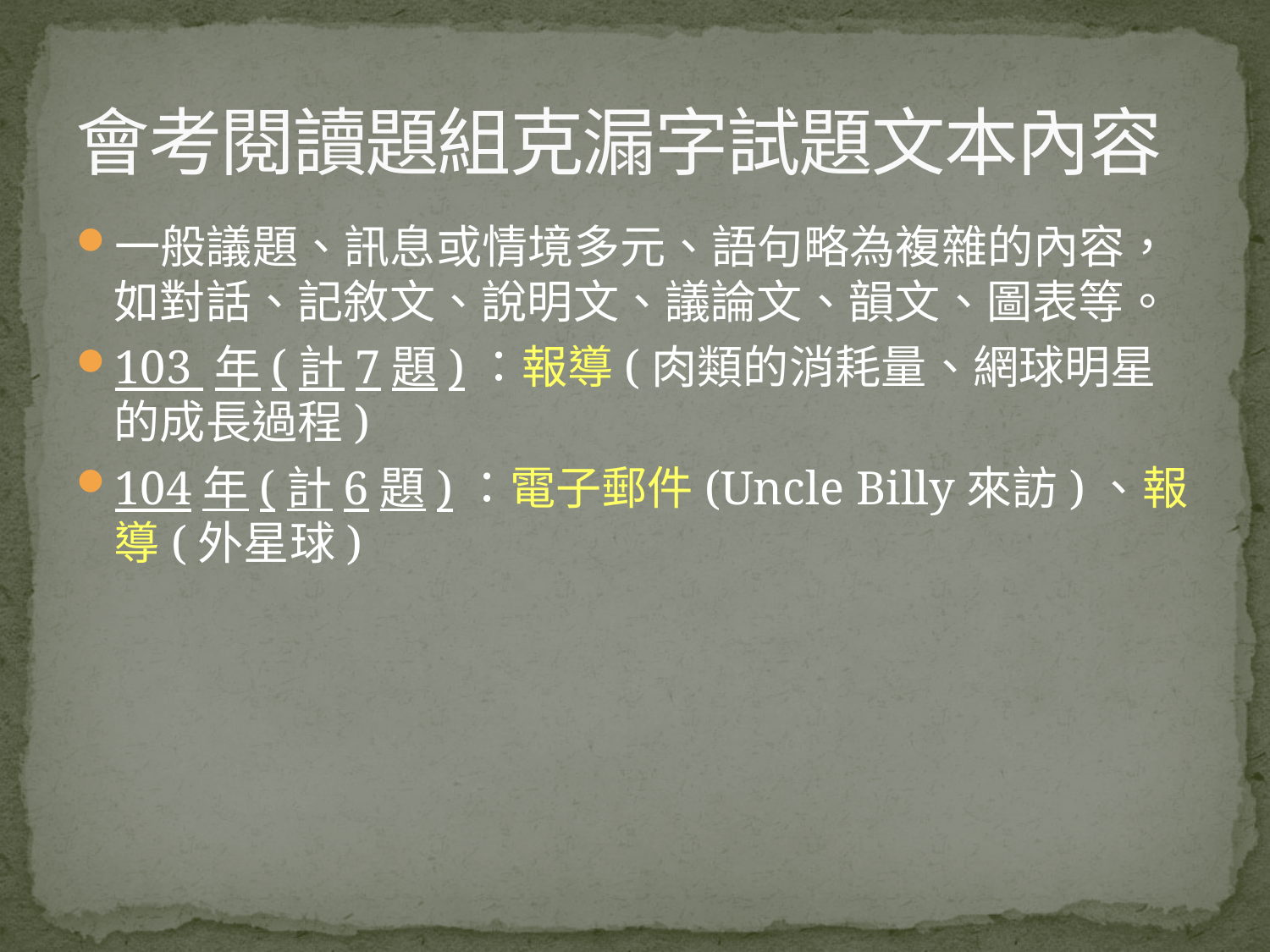

# 會考閱讀題組克漏字試題文本內容
一般議題、訊息或情境多元、語句略為複雜的內容，如對話、記敘文、說明文、議論文、韻文、圖表等。
103 年(計7題)：報導(肉類的消耗量、網球明星的成長過程)
104年(計6題)：電子郵件(Uncle Billy來訪)、報導(外星球)